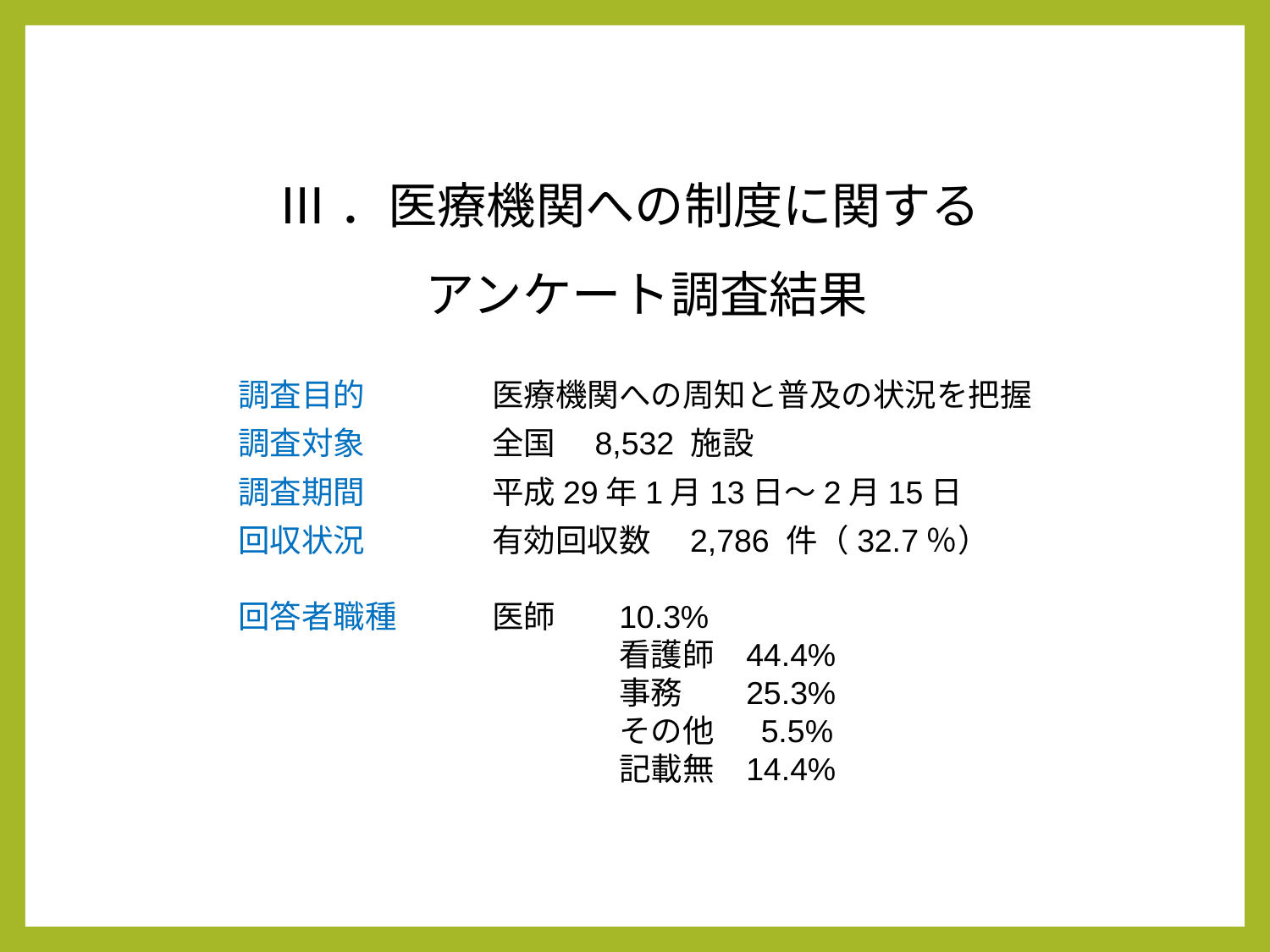

Ⅲ．医療機関への制度に関する
　　　アンケート調査結果
調査目的	医療機関への周知と普及の状況を把握
調査対象	全国　8,532 施設
調査期間	平成29年1月13日～2月15日
回収状況	有効回収数　2,786 件（32.7％）

回答者職種	医師	10.3%
			看護師	44.4%
			事務	25.3%
			その他	 5.5%
			記載無	14.4%